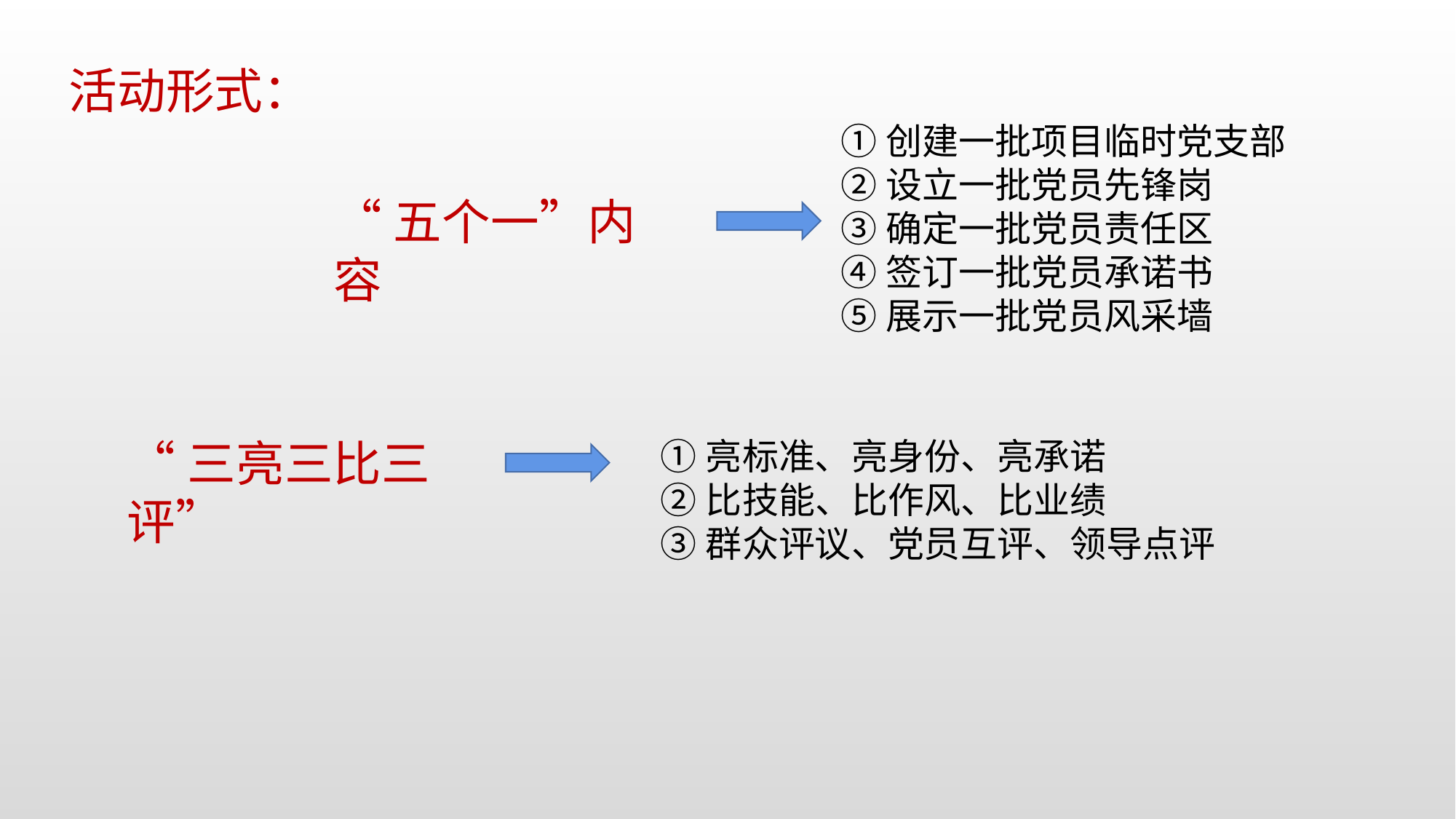

活动形式：
①创建一批项目临时党支部
②设立一批党员先锋岗
③确定一批党员责任区
④签订一批党员承诺书
⑤展示一批党员风采墙
“五个一”内容

“三亮三比三评”
①亮标准、亮身份、亮承诺
②比技能、比作风、比业绩
③群众评议、党员互评、领导点评